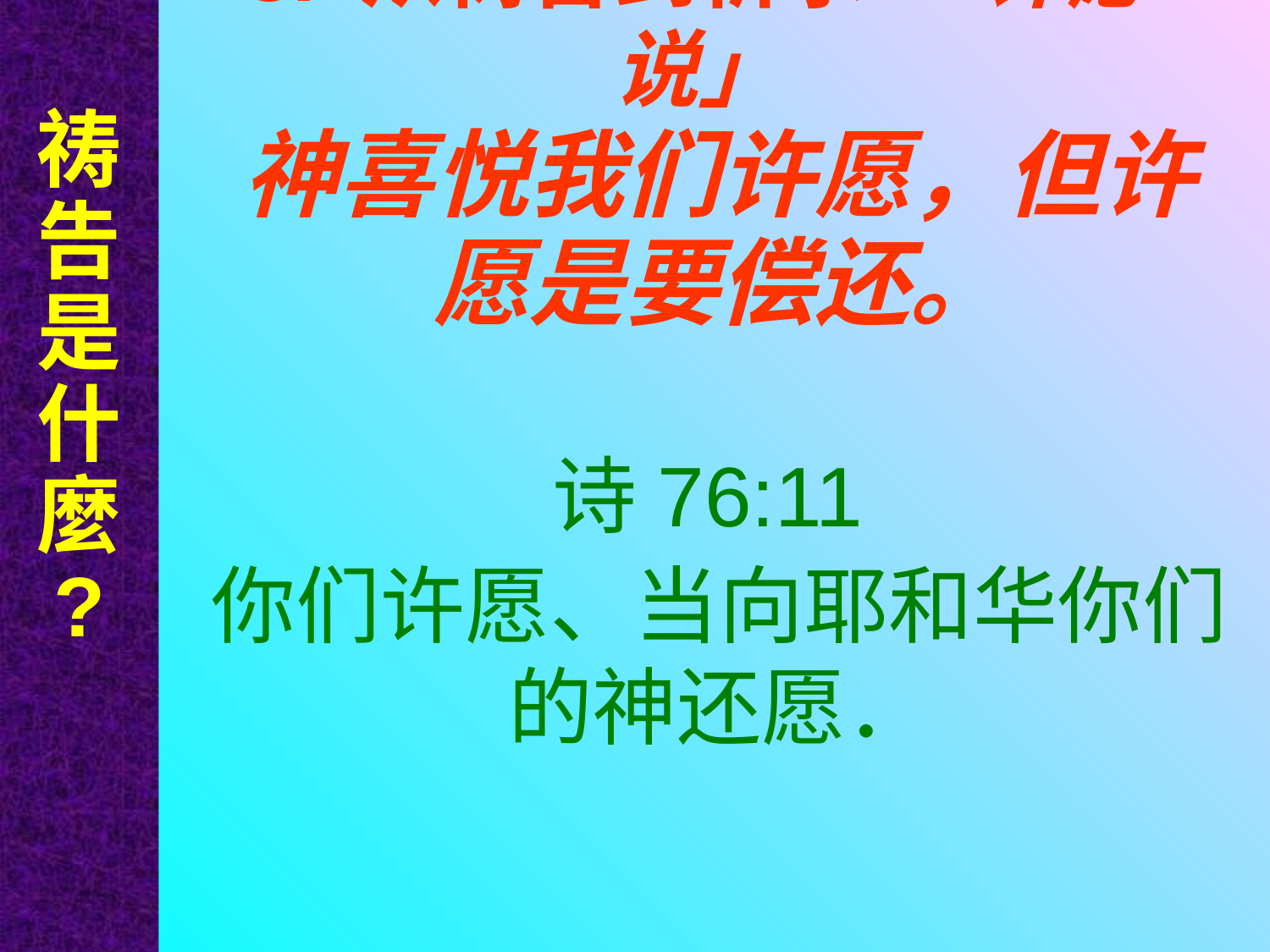

祷告是什麼
?

# 3. 从祷告到祈求 「许愿说」
神喜悦我们许愿，但许愿是要偿还。

诗76:11
你们许愿、当向耶和华你们的神还愿．